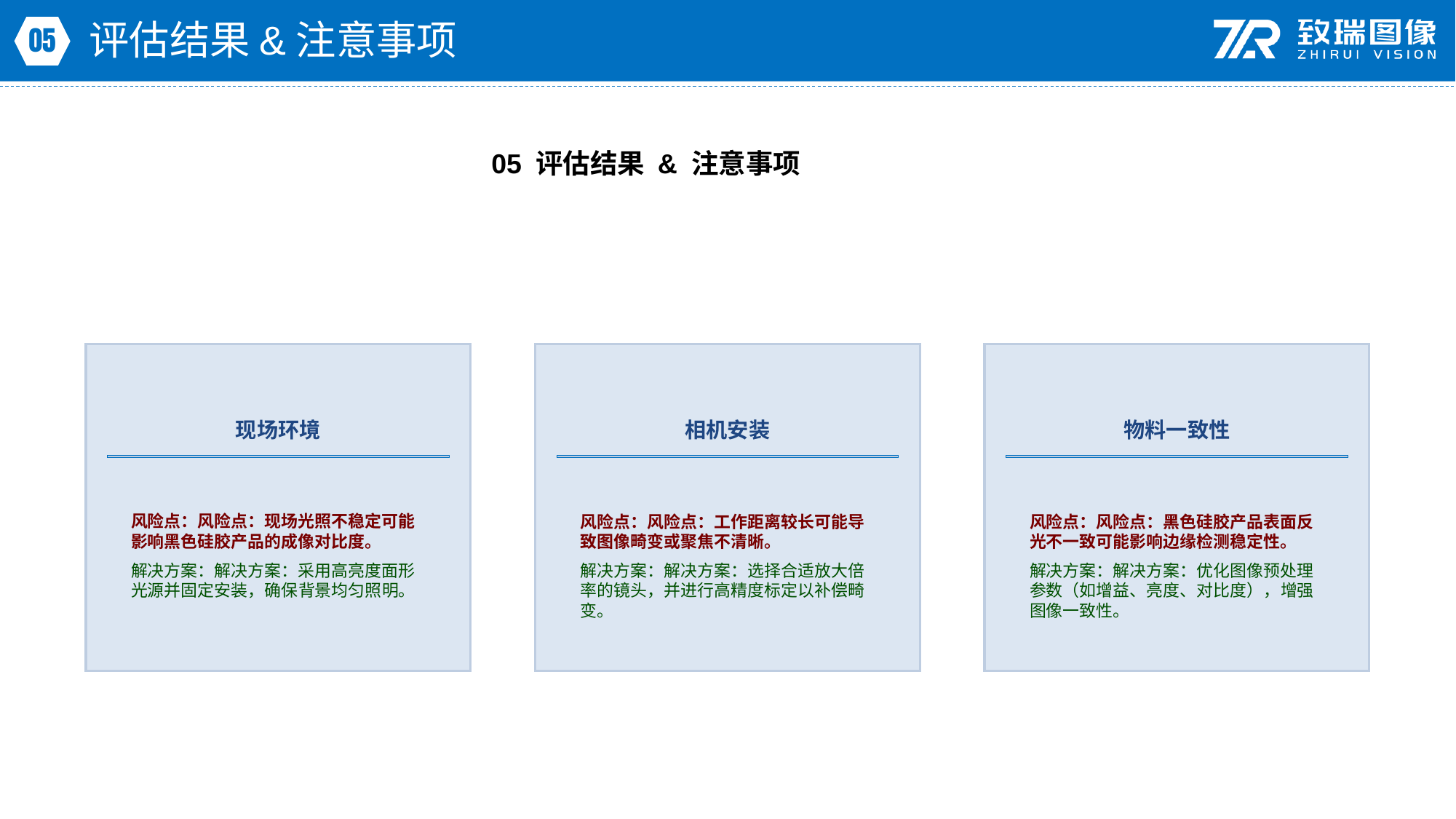

评估结果&注意事项
05

05 评估结果 & 注意事项

现场环境

相机安装

物料一致性

风险点：风险点：现场光照不稳定可能影响黑色硅胶产品的成像对比度。
解决方案：解决方案：采用高亮度面形光源并固定安装，确保背景均匀照明。

风险点：风险点：工作距离较长可能导致图像畸变或聚焦不清晰。
解决方案：解决方案：选择合适放大倍率的镜头，并进行高精度标定以补偿畸变。

风险点：风险点：黑色硅胶产品表面反光不一致可能影响边缘检测稳定性。
解决方案：解决方案：优化图像预处理参数（如增益、亮度、对比度），增强图像一致性。